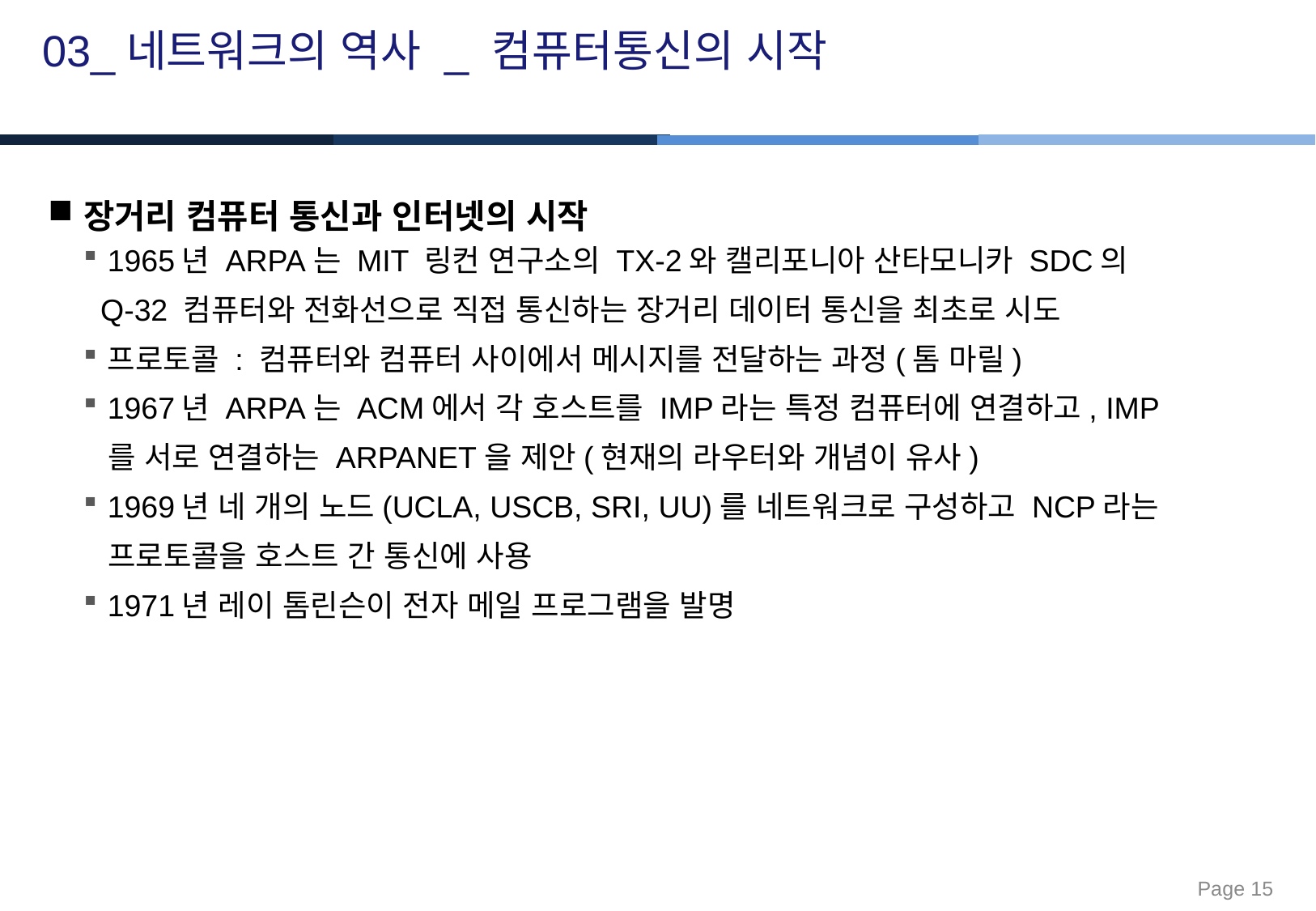

03_네트워크의 역사 _ 컴퓨터통신의 시작
장거리 컴퓨터 통신과 인터넷의 시작
1965년 ARPA는 MIT 링컨 연구소의 TX-2와 캘리포니아 산타모니카 SDC의
  Q-32 컴퓨터와 전화선으로 직접 통신하는 장거리 데이터 통신을 최초로 시도
프로토콜 : 컴퓨터와 컴퓨터 사이에서 메시지를 전달하는 과정(톰 마릴)
1967년 ARPA는 ACM에서 각 호스트를 IMP라는 특정 컴퓨터에 연결하고, IMP
  를 서로 연결하는 ARPANET을 제안(현재의 라우터와 개념이 유사)
1969년 네 개의 노드(UCLA, USCB, SRI, UU)를 네트워크로 구성하고 NCP라는
  프로토콜을 호스트 간 통신에 사용
1971년 레이 톰린슨이 전자 메일 프로그램을 발명

Page 15